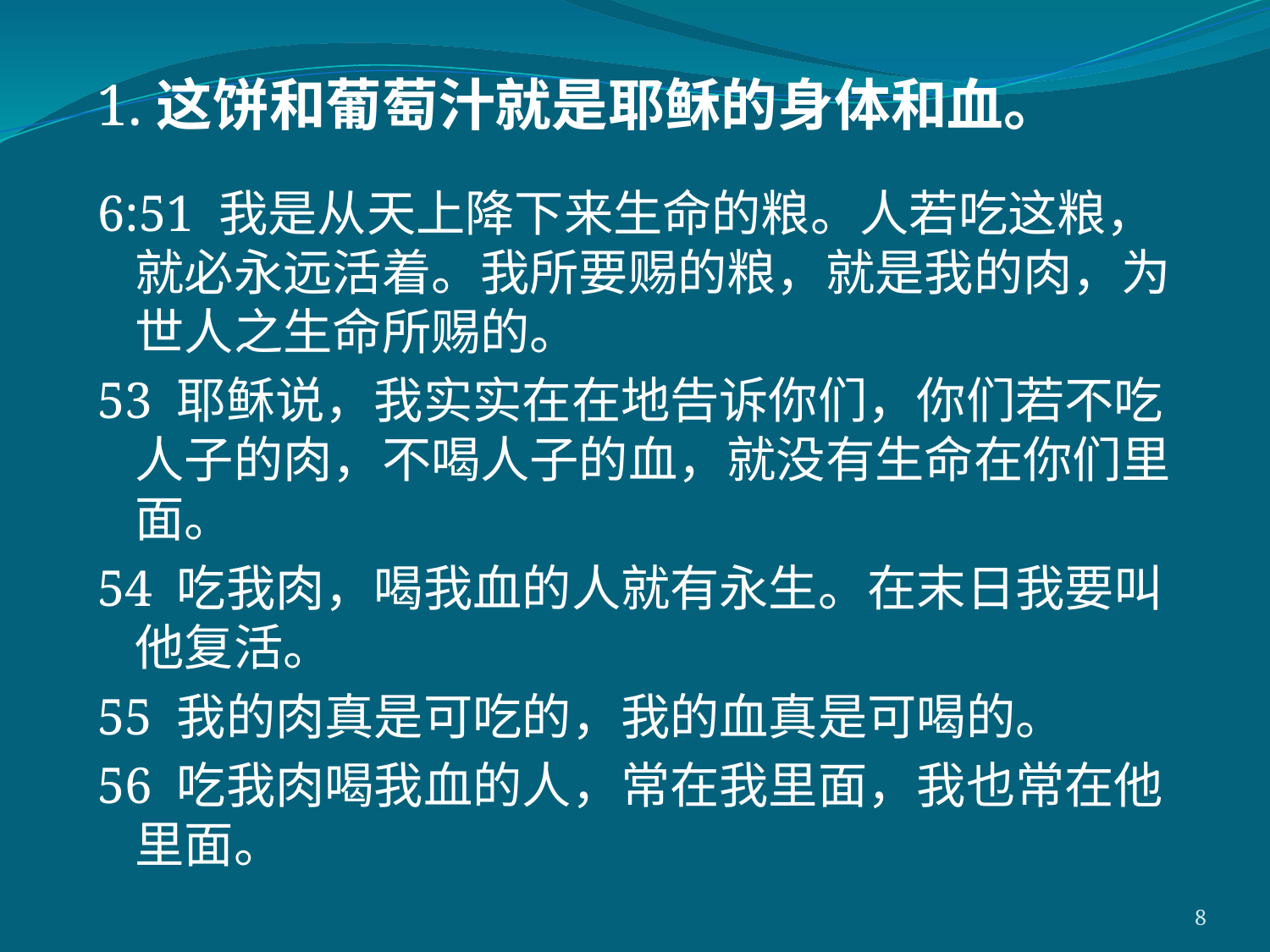

1.这饼和葡萄汁就是耶稣的身体和血。

6:51 我是从天上降下来生命的粮。人若吃这粮，就必永远活着。我所要赐的粮，就是我的肉，为世人之生命所赐的。
53 耶稣说，我实实在在地告诉你们，你们若不吃人子的肉，不喝人子的血，就没有生命在你们里面。
54 吃我肉，喝我血的人就有永生。在末日我要叫他复活。
55 我的肉真是可吃的，我的血真是可喝的。
56 吃我肉喝我血的人，常在我里面，我也常在他里面。

8